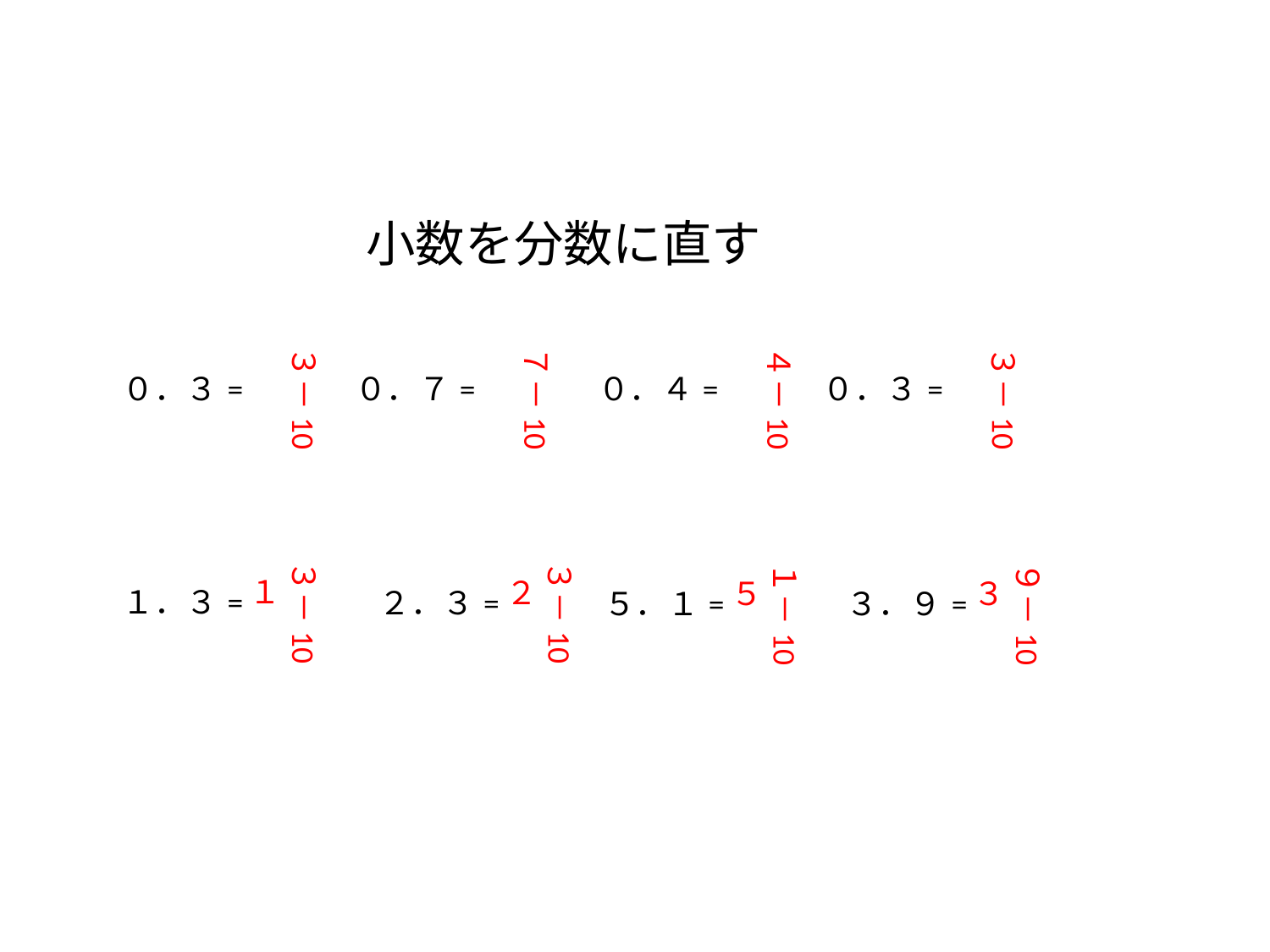

小数を分数に直す
３－10
４－10
３－10
７－10
０．３
=
０．４
=
０．３
=
０．７
=
３－10
１
３－10
２
１－10
５
９－10
３
１．３
=
２．３
=
５．１
=
３．９
=